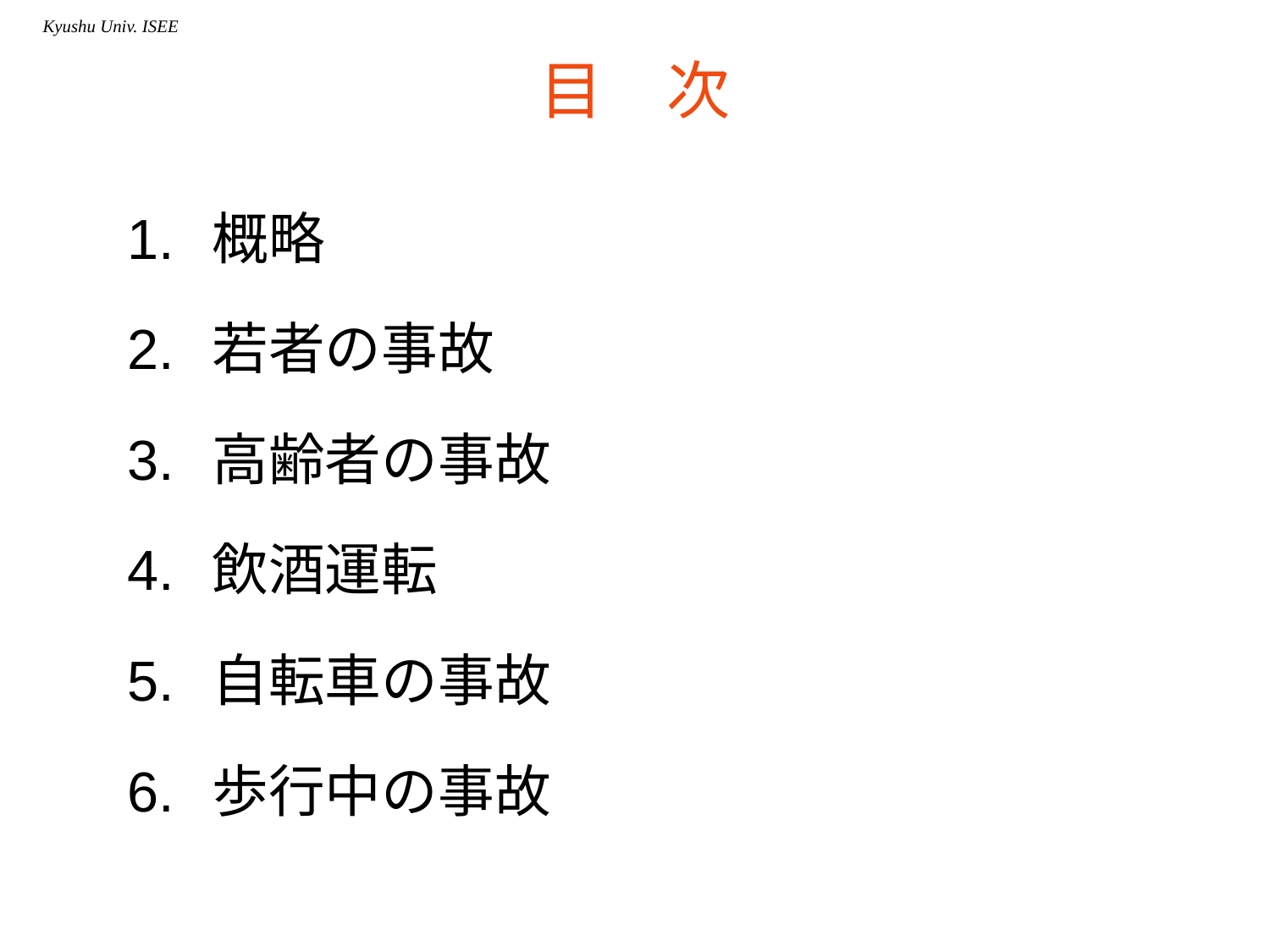

# 目　次
概略
若者の事故
高齢者の事故
飲酒運転
自転車の事故
歩行中の事故